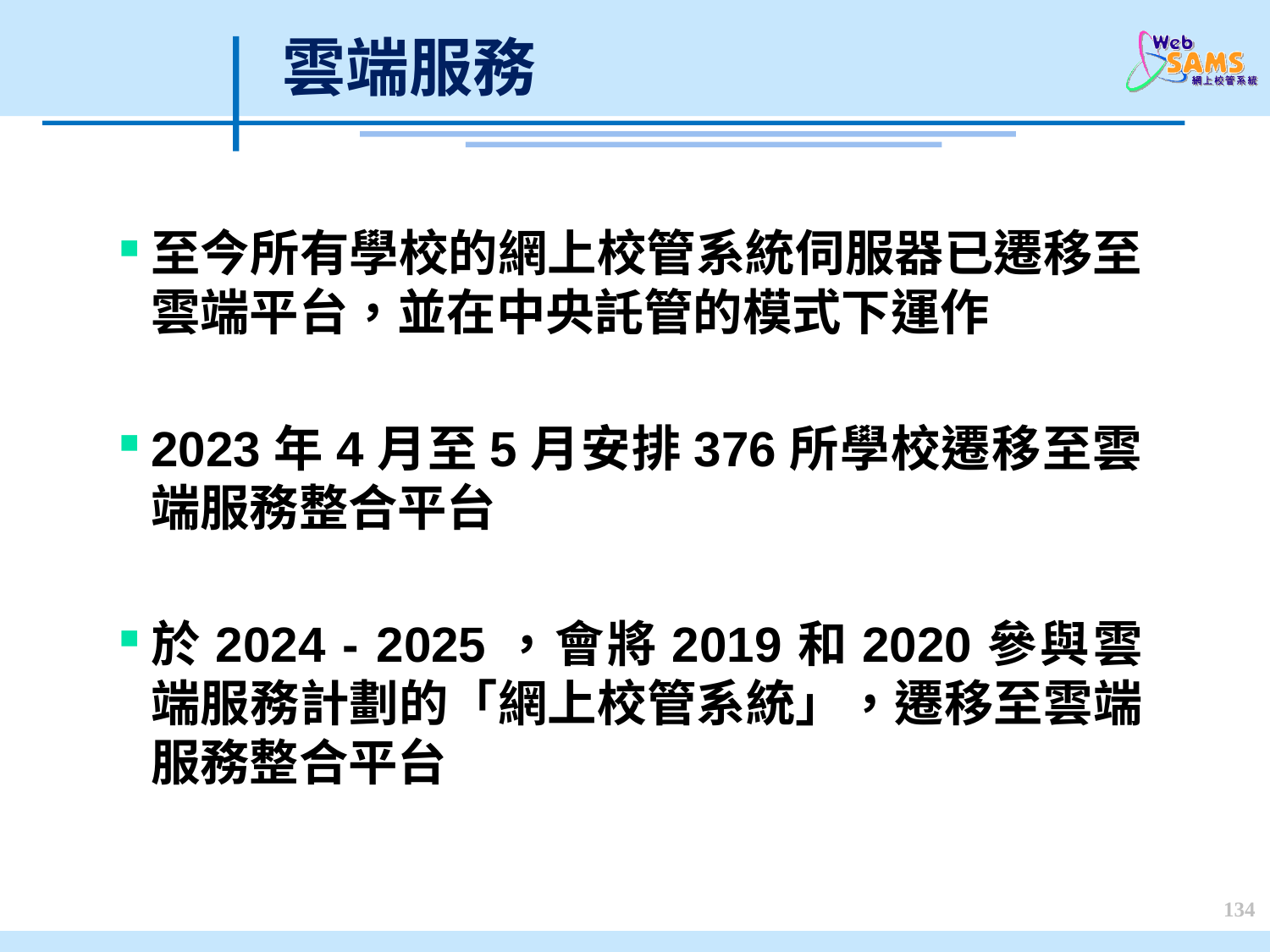

雲端服務

至今所有學校的網上校管系統伺服器已遷移至雲端平台，並在中央託管的模式下運作

2023年4月至5月安排376所學校遷移至雲端服務整合平台

於2024 - 2025，會將2019和2020參與雲端服務計劃的「網上校管系統」，遷移至雲端服務整合平台

134